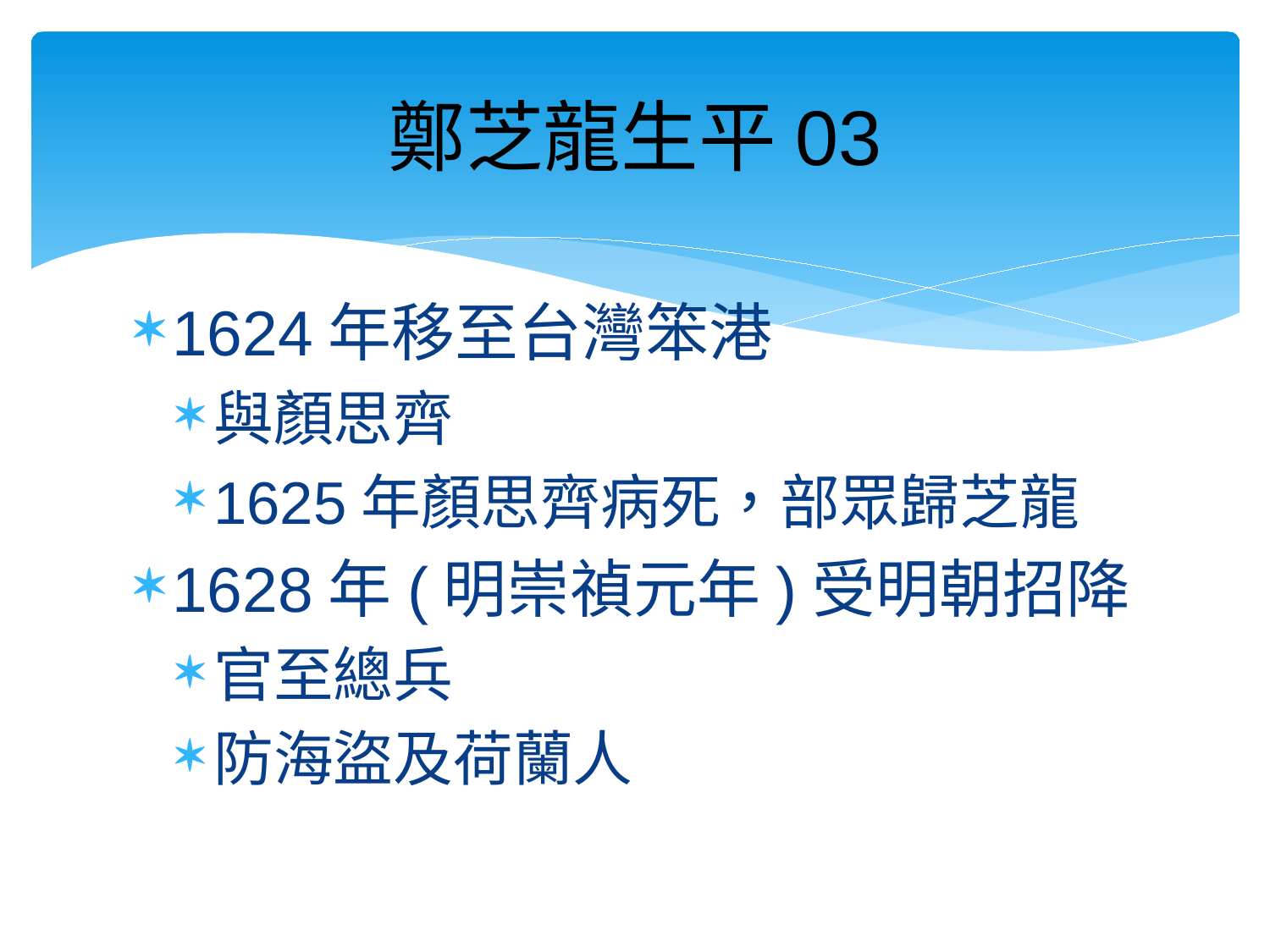

# 鄭芝龍生平03
1624年移至台灣笨港
與顏思齊
1625年顏思齊病死，部眾歸芝龍
1628年(明崇禎元年)受明朝招降
官至總兵
防海盜及荷蘭人